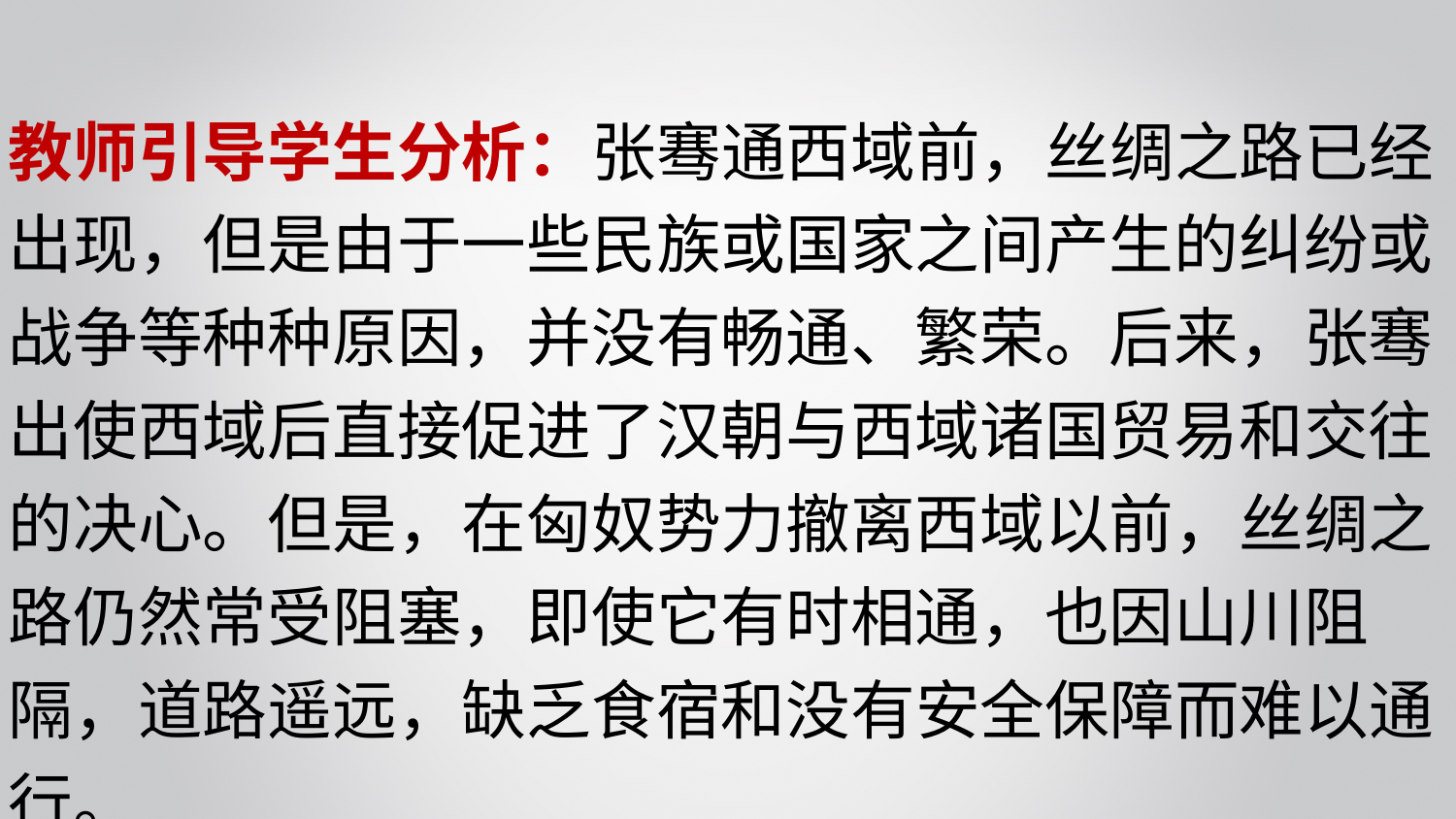

教师引导学生分析：张骞通西域前，丝绸之路已经出现，但是由于一些民族或国家之间产生的纠纷或战争等种种原因，并没有畅通、繁荣。后来，张骞出使西域后直接促进了汉朝与西域诸国贸易和交往的决心。但是，在匈奴势力撤离西域以前，丝绸之路仍然常受阻塞，即使它有时相通，也因山川阻隔，道路遥远，缺乏食宿和没有安全保障而难以通行。